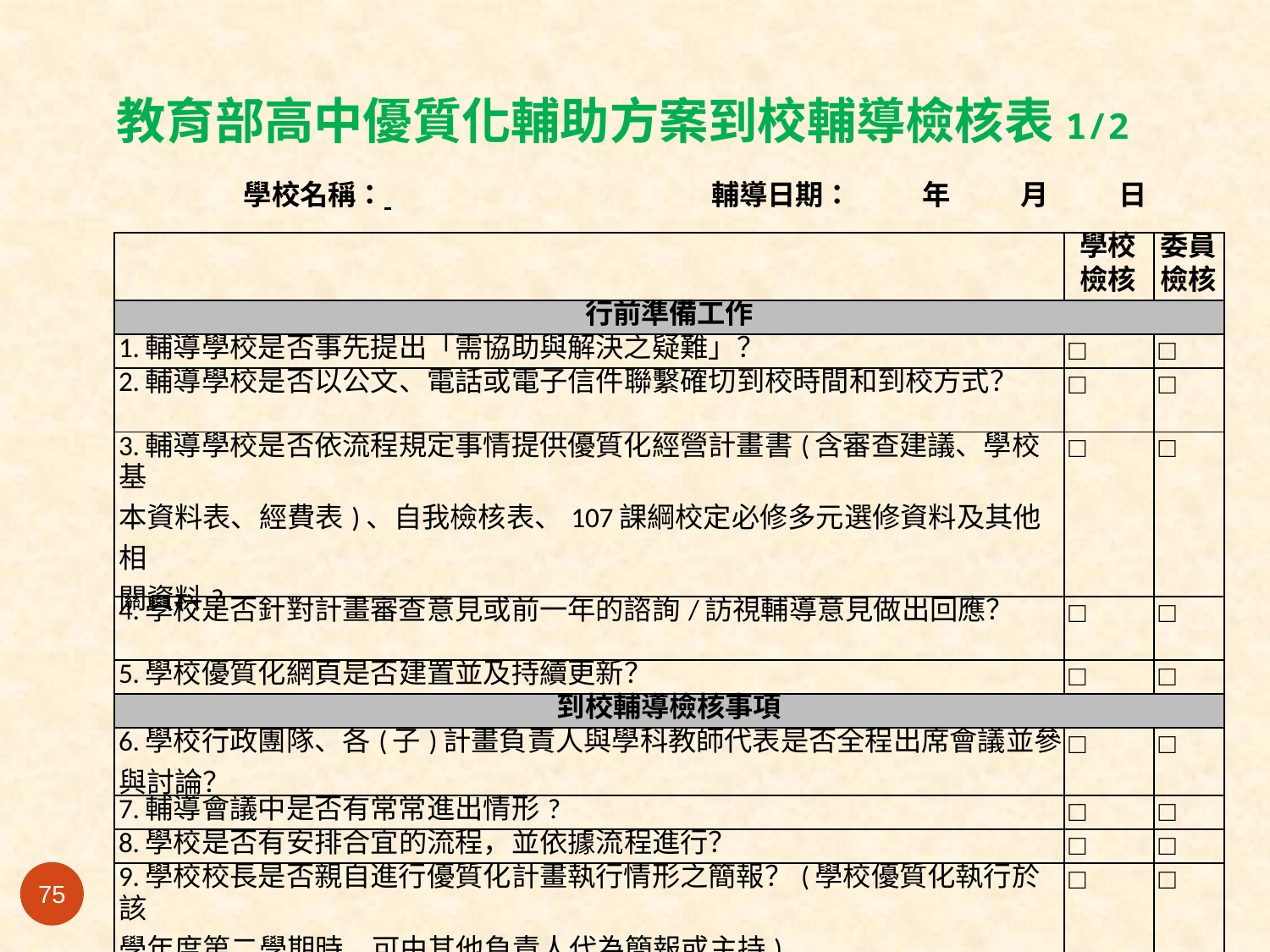

# 教育部高中優質化輔助方案到校輔導檢核表1/2
學校名稱： 		輔導日期：	年
月
日
|  | 學校 檢核 | 委員 檢核 |
| --- | --- | --- |
| 行前準備工作 |  |  |
| 1.輔導學校是否事先提出「需協助與解決之疑難」？ | □ | □ |
| 2.輔導學校是否以公文、電話或電子信件聯繫確切到校時間和到校方式？ | □ | □ |
| 3.輔導學校是否依流程規定事情提供優質化經營計畫書(含審查建議、學校基 本資料表、經費表)、自我檢核表、107課綱校定必修多元選修資料及其他相 關資料? | □ | □ |
| 4.學校是否針對計畫審查意見或前一年的諮詢/訪視輔導意見做出回應？ | □ | □ |
| 5.學校優質化網頁是否建置並及持續更新？ | □ | □ |
| 到校輔導檢核事項 |  |  |
| 6.學校行政團隊、各(子)計畫負責人與學科教師代表是否全程出席會議並參 與討論？ | □ | □ |
| 7.輔導會議中是否有常常進出情形? | □ | □ |
| 8.學校是否有安排合宜的流程，並依據流程進行？ | □ | □ |
| 9.學校校長是否親自進行優質化計畫執行情形之簡報？(學校優質化執行於該 學年度第二學期時，可由其他負責人代為簡報或主持) | □ | □ |
75